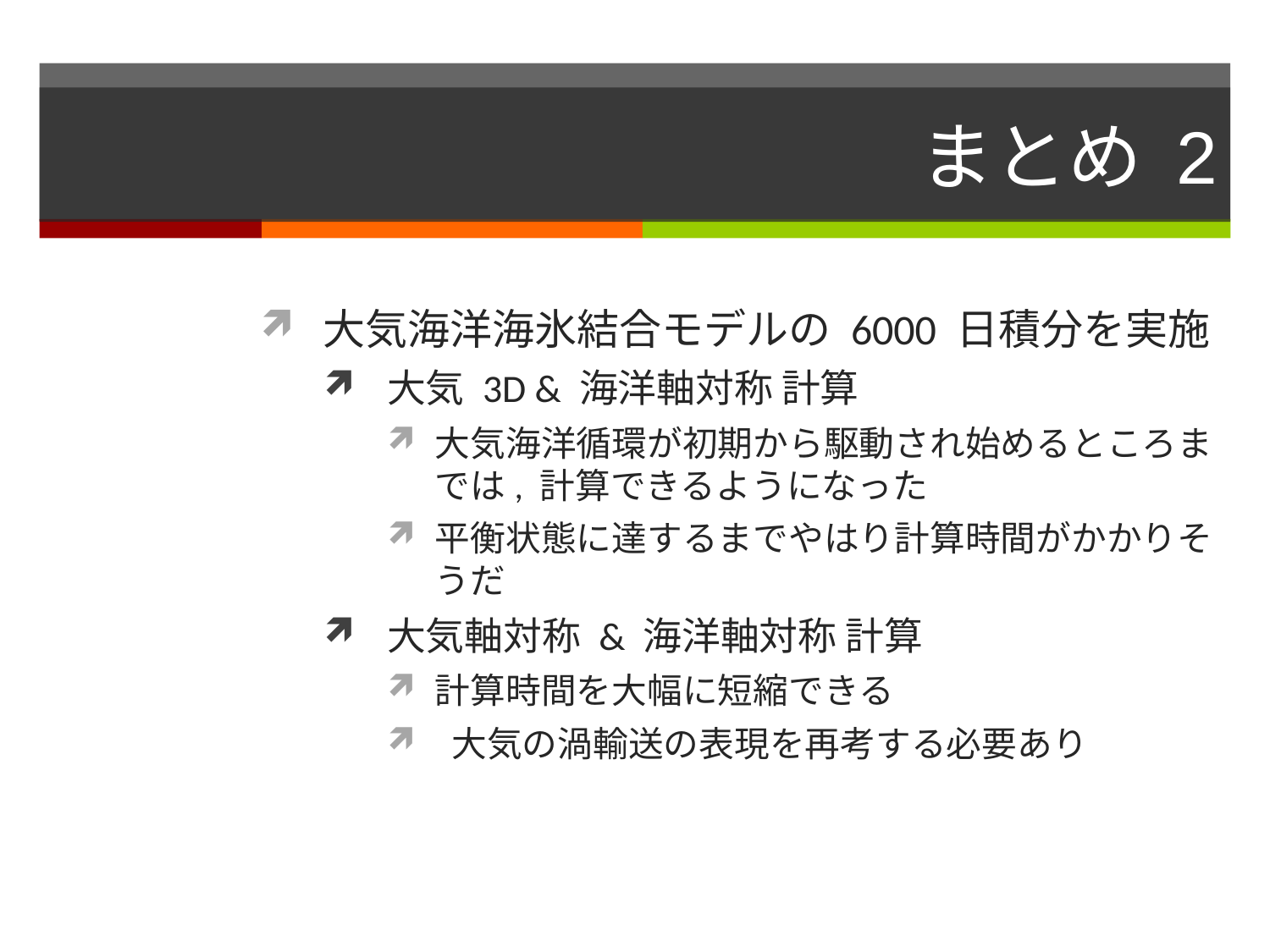

# まとめ 2
大気海洋海氷結合モデルの 6000 日積分を実施
大気 3D & 海洋軸対称 計算
大気海洋循環が初期から駆動され始めるところまでは, 計算できるようになった
平衡状態に達するまでやはり計算時間がかかりそうだ
大気軸対称 & 海洋軸対称 計算
計算時間を大幅に短縮できる
 大気の渦輸送の表現を再考する必要あり